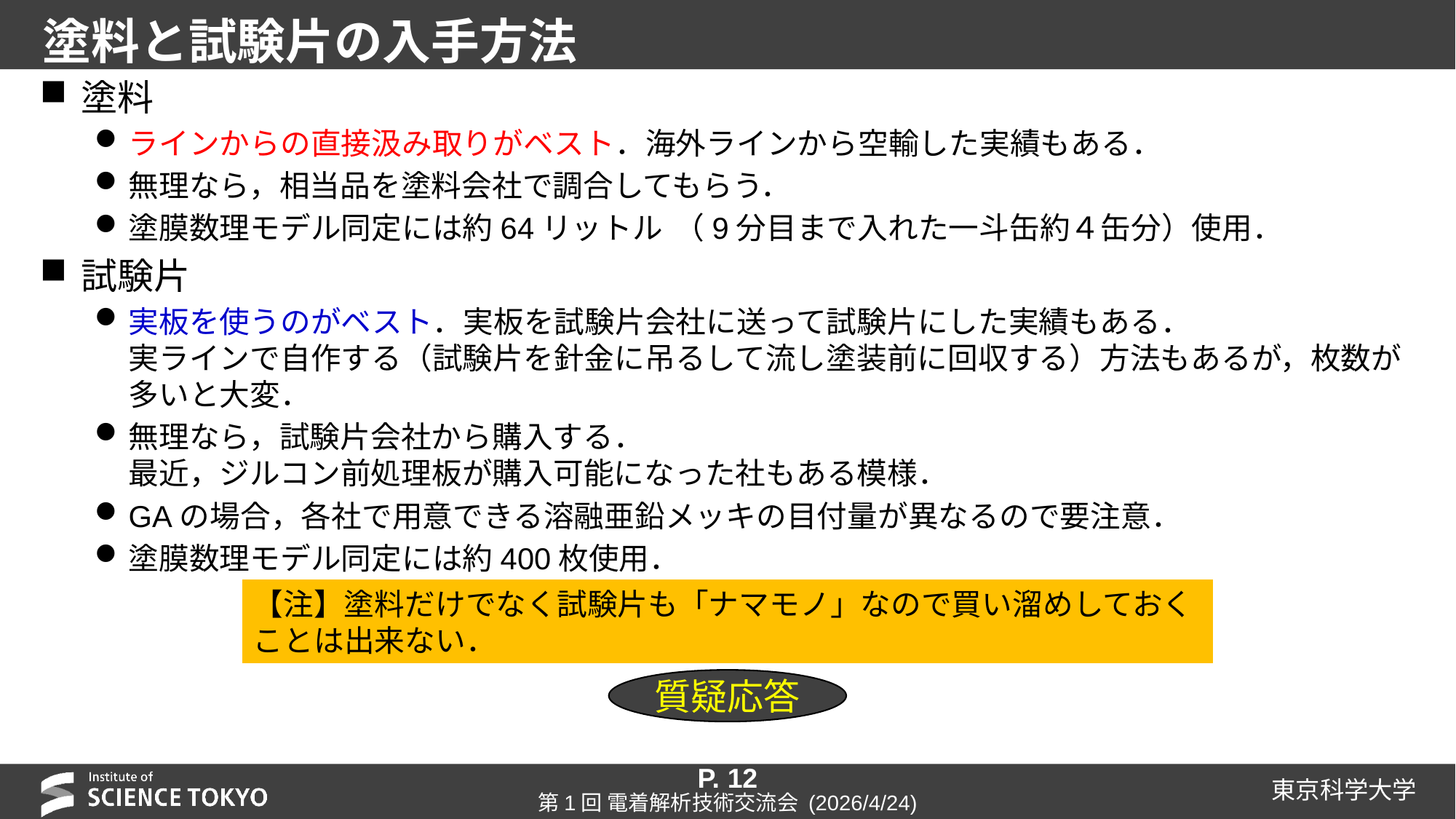

# 塗料と試験片の入手方法
塗料
ラインからの直接汲み取りがベスト．海外ラインから空輸した実績もある．
無理なら，相当品を塗料会社で調合してもらう．
塗膜数理モデル同定には約64リットル	（9分目まで入れた一斗缶約４缶分）使用．
試験片
実板を使うのがベスト．実板を試験片会社に送って試験片にした実績もある．
実ラインで自作する（試験片を針金に吊るして流し塗装前に回収する）方法もあるが，枚数が多いと大変．
無理なら，試験片会社から購入する．
最近，ジルコン前処理板が購入可能になった社もある模様．
GAの場合，各社で用意できる溶融亜鉛メッキの目付量が異なるので要注意．
塗膜数理モデル同定には約400枚使用．

【注】塗料だけでなく試験片も「ナマモノ」なので買い溜めしておくことは出来ない．
質疑応答
P. 12